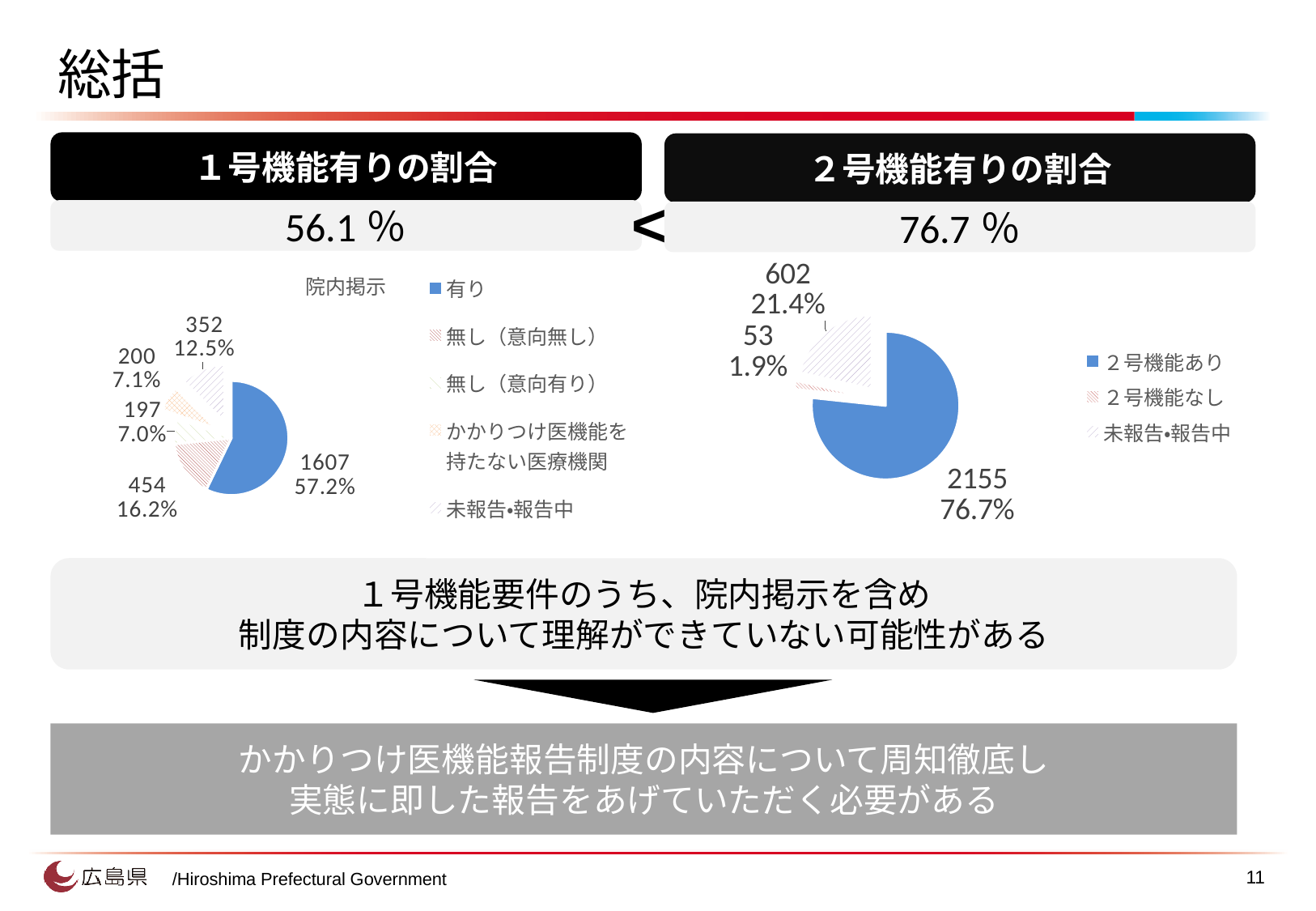

総括
１号機能有りの割合
２号機能有りの割合
<
56.1％
76.7％

### Chart: 院内掲示

| Category | 「具体的な機能」を有すること及び「報告事項」について院内掲示していること | 列1 |
|---|---|---|
| 有り | 1607.0 | 0.5718861209964413 |
| 無し（意向無し） | 454.0 | 0.1615658362989324 |
| 無し（意向有り） | 197.0 | 0.0701067615658363 |
| かかりつけ医機能を持たない医療機関 | 200.0 | 0.0711743772241993 |
| 未報告・報告中 | 352.0 | 0.12526690391459075 |

### Chart

| Category | ２号機能の有無の割合 |
|---|---|
| ２号機能あり | 2155.0 |
| ２号機能なし | 53.0 |
| 未報告・報告中 | 602.0 |
１号機能要件のうち、院内掲示を含め
制度の内容について理解ができていない可能性がある

かかりつけ医機能報告制度の内容について周知徹底し
実態に即した報告をあげていただく必要がある